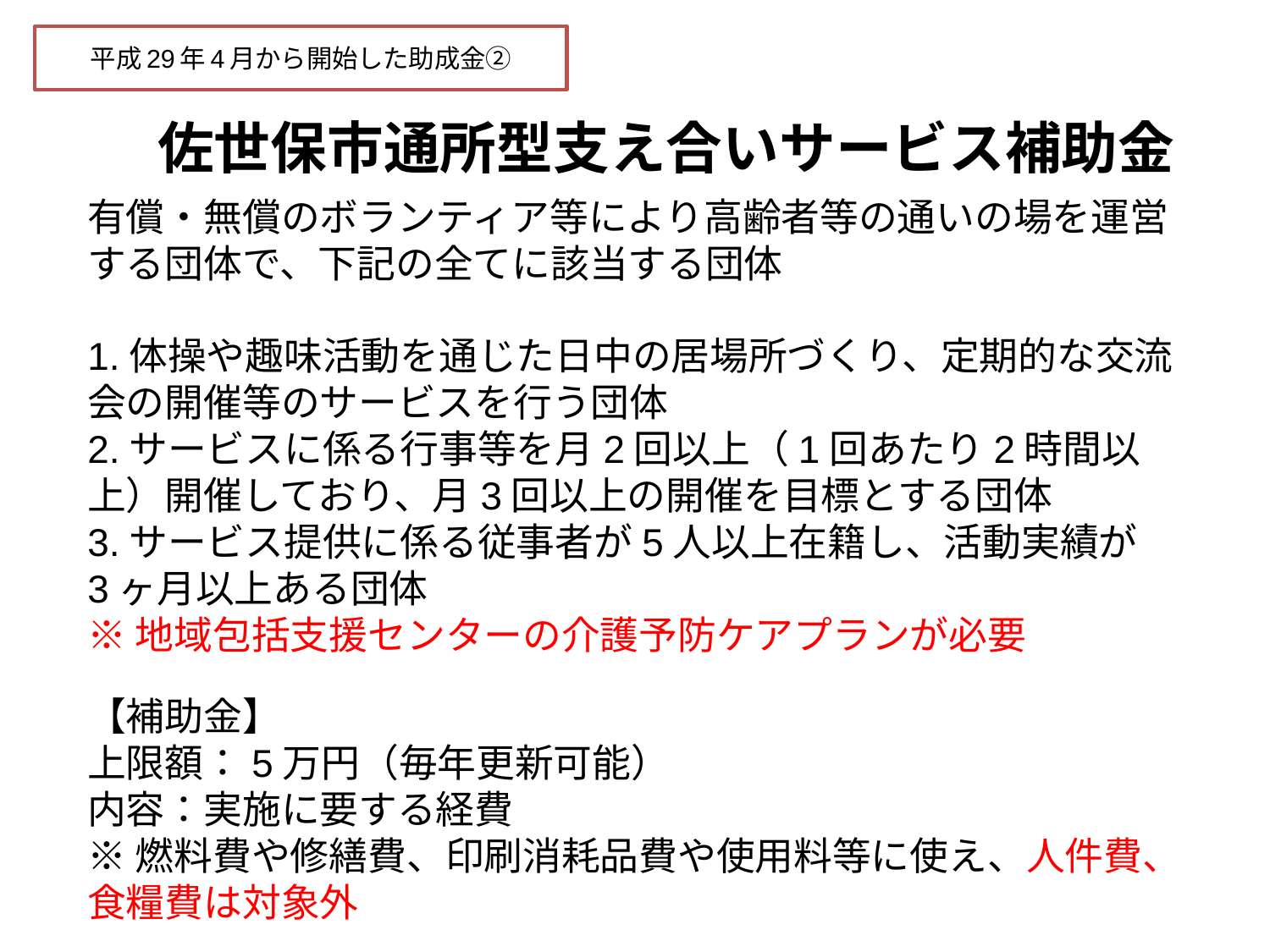

# 平成29年4月から開始した助成金②
佐世保市通所型支え合いサービス補助金
有償・無償のボランティア等により高齢者等の通いの場を運営する団体で、下記の全てに該当する団体

1.体操や趣味活動を通じた日中の居場所づくり、定期的な交流会の開催等のサービスを行う団体
2.サービスに係る行事等を月2回以上（1回あたり2時間以上）開催しており、月3回以上の開催を目標とする団体
3.サービス提供に係る従事者が5人以上在籍し、活動実績が3ヶ月以上ある団体
※地域包括支援センターの介護予防ケアプランが必要
【補助金】
上限額：5万円（毎年更新可能）
内容：実施に要する経費
※燃料費や修繕費、印刷消耗品費や使用料等に使え、人件費、食糧費は対象外